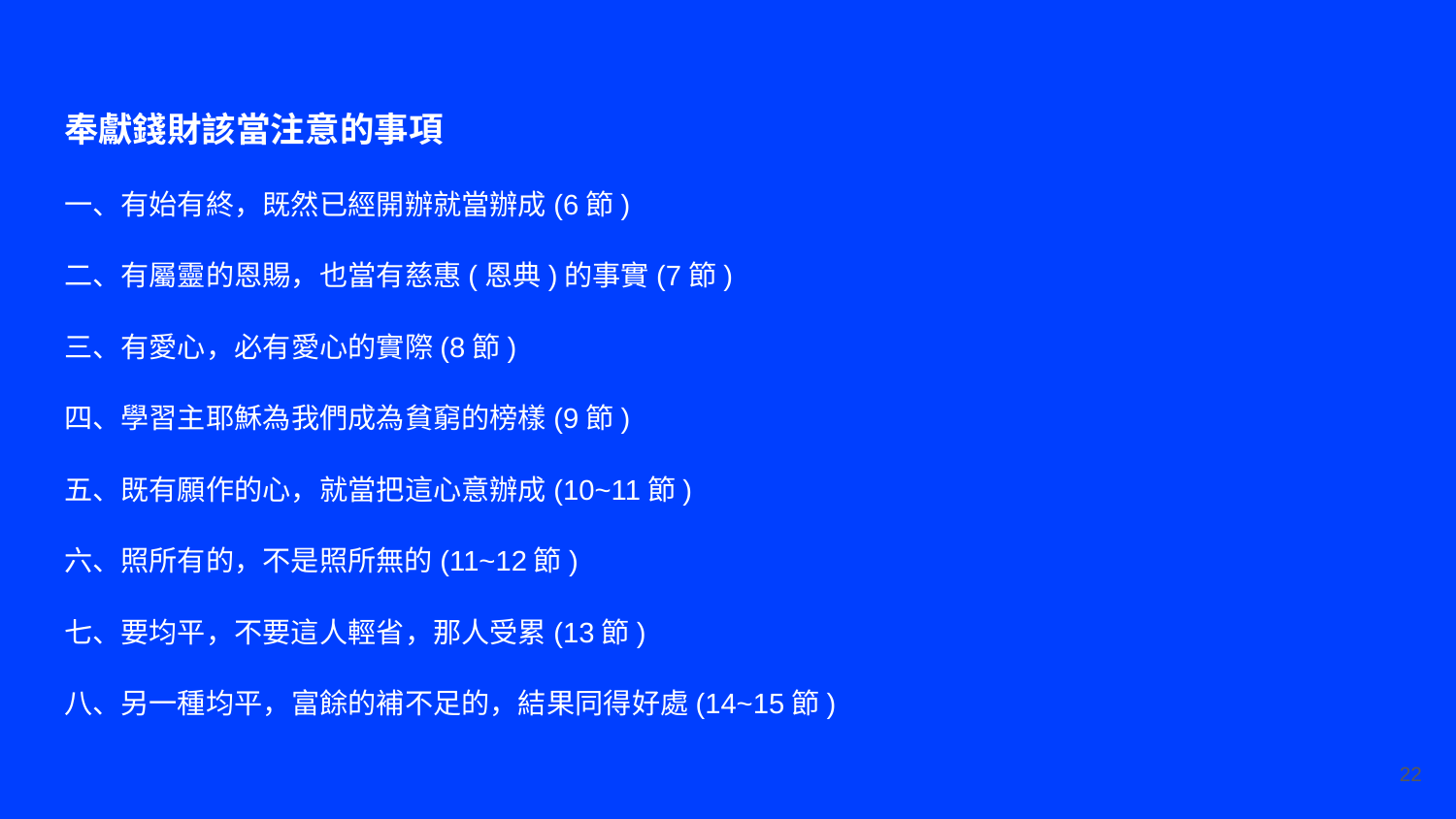

奉獻錢財該當注意的事項
一、有始有終，既然已經開辦就當辦成(6節)
二、有屬靈的恩賜，也當有慈惠(恩典)的事實(7節)
三、有愛心，必有愛心的實際(8節)
四、學習主耶穌為我們成為貧窮的榜樣(9節)
五、既有願作的心，就當把這心意辦成(10~11節)
六、照所有的，不是照所無的(11~12節)
七、要均平，不要這人輕省，那人受累(13節)
八、另一種均平，富餘的補不足的，結果同得好處(14~15節)
22